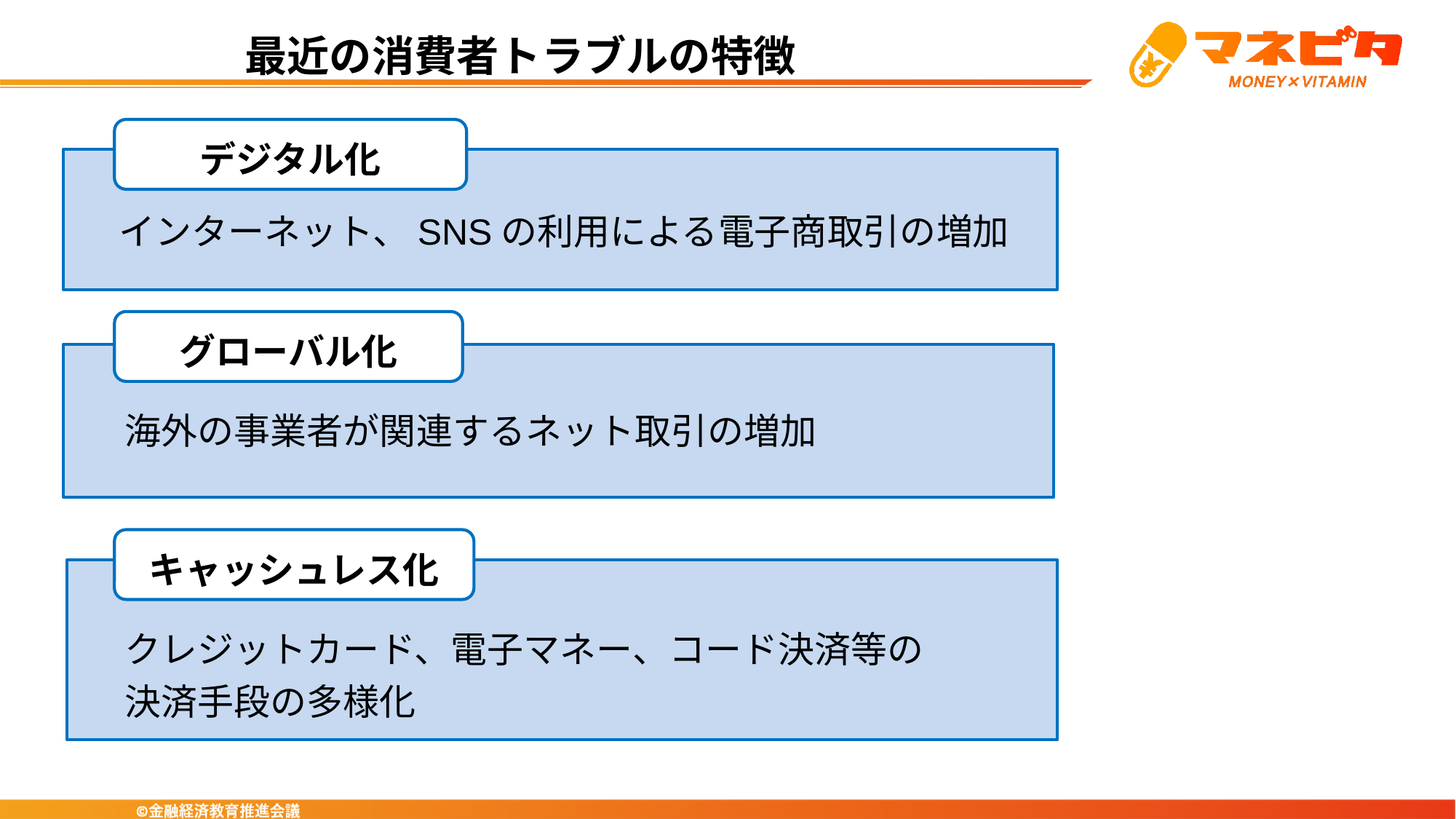

# 最近の消費者トラブルの特徴
デジタル化

インターネット、SNSの利用による電子商取引の増加
グローバル化

海外の事業者が関連するネット取引の増加
キャッシュレス化

クレジットカード、電子マネー、コード決済等の
決済手段の多様化